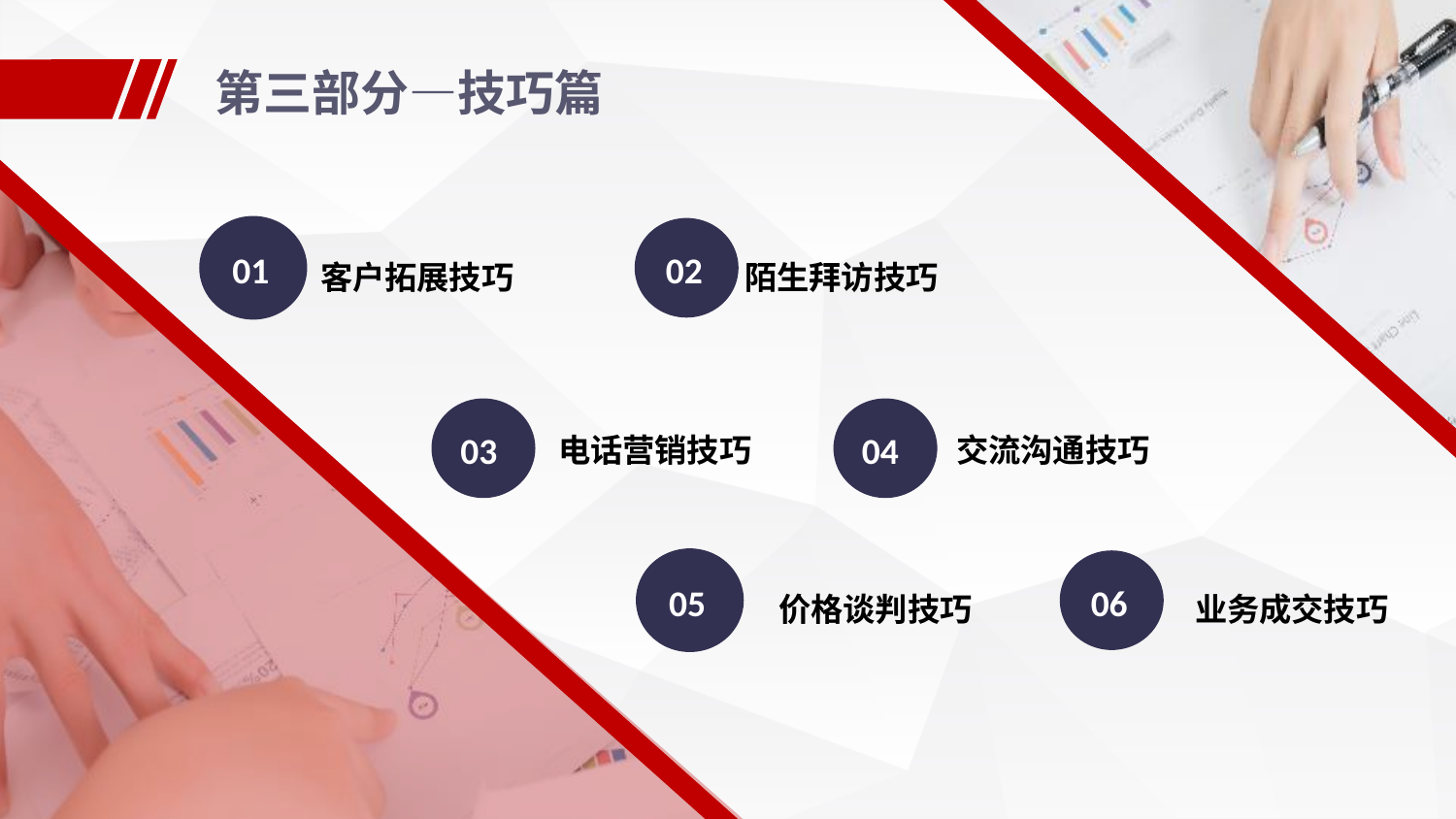

第三部分—技巧篇

01
客户拓展技巧

02
陌生拜访技巧

03
电话营销技巧

04
交流沟通技巧

05
价格谈判技巧

06
业务成交技巧